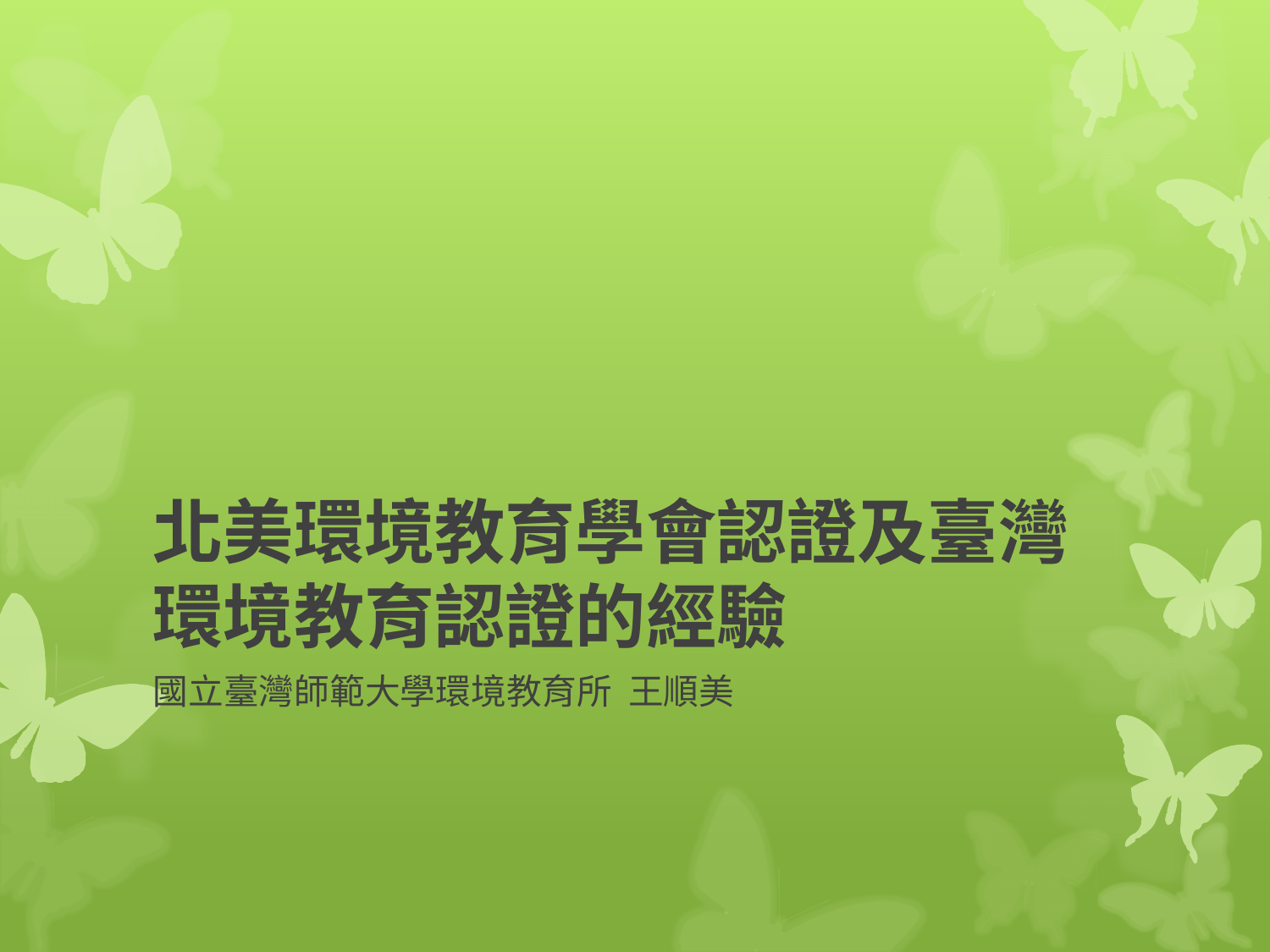

# 北美環境教育學會認證及臺灣環境教育認證的經驗
國立臺灣師範大學環境教育所  王順美